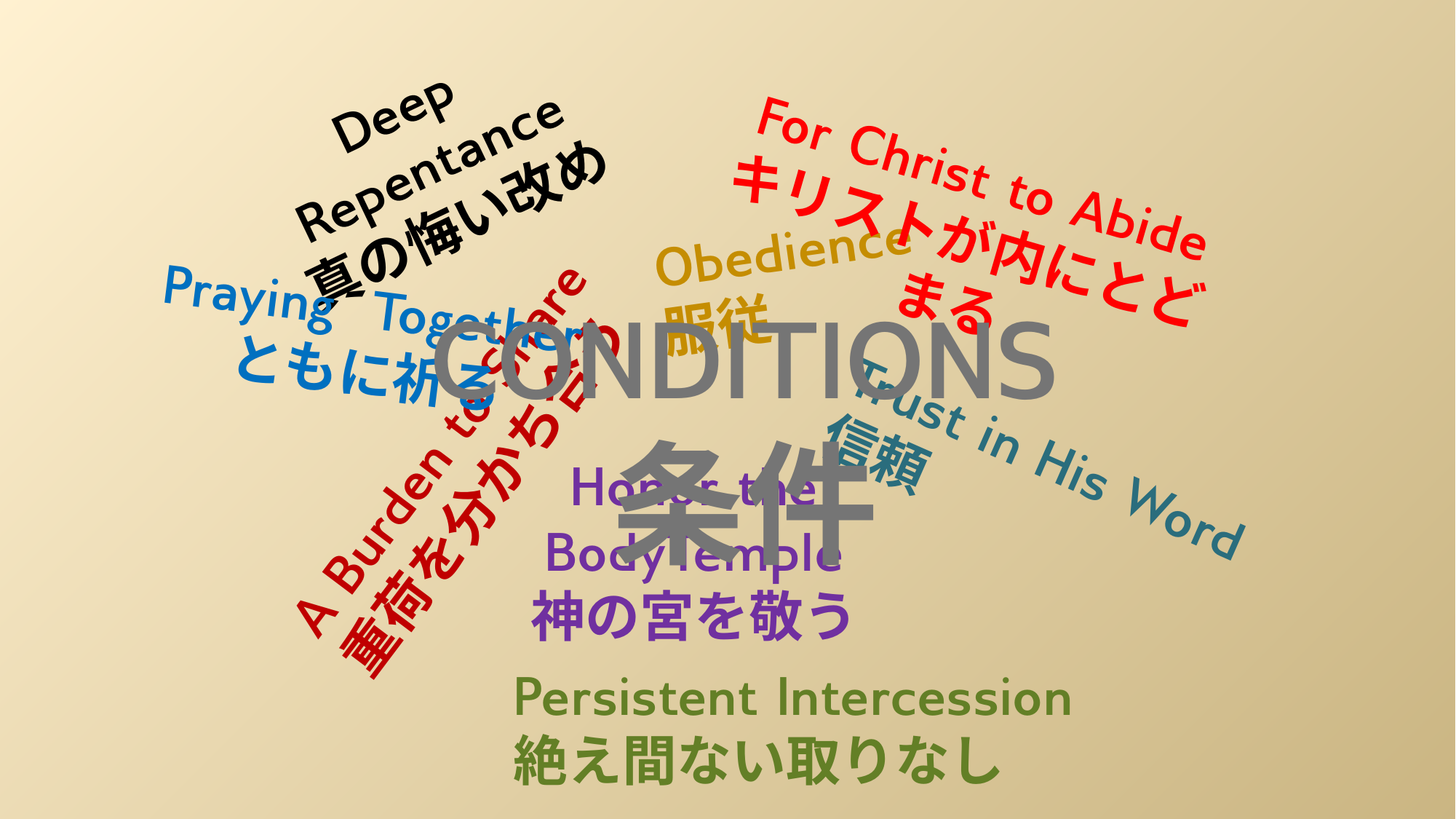

Deep
Repentance
真の悔い改め

For Christ to Abide
キリストが内にとどまる
Obedience
服従

Praying  Together
ともに祈る

CONDITIONS
条件
A Burden to Share
重荷を分かち合う

Trust in His Word
信頼

Honor the BodyTemple
神の宮を敬う

Persistent Intercession
絶え間ない取りなし